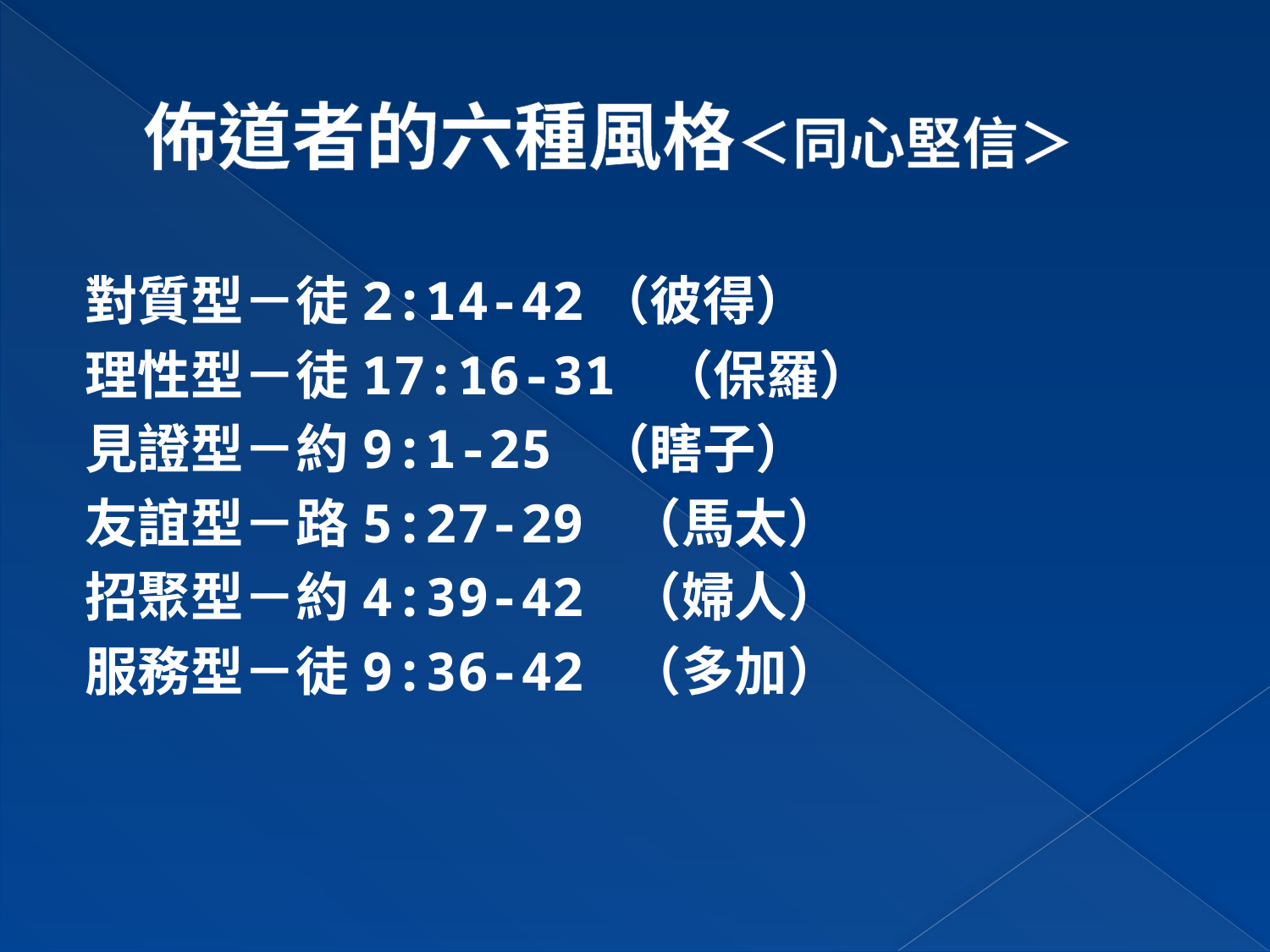

# 佈道者的六種風格＜同心堅信＞
對質型－徒2:14-42（彼得）
理性型－徒17:16-31 （保羅）
見證型－約9:1-25 （瞎子）
友誼型－路5:27-29 （馬太）
招聚型－約4:39-42 （婦人）
服務型－徒9:36-42 （多加）